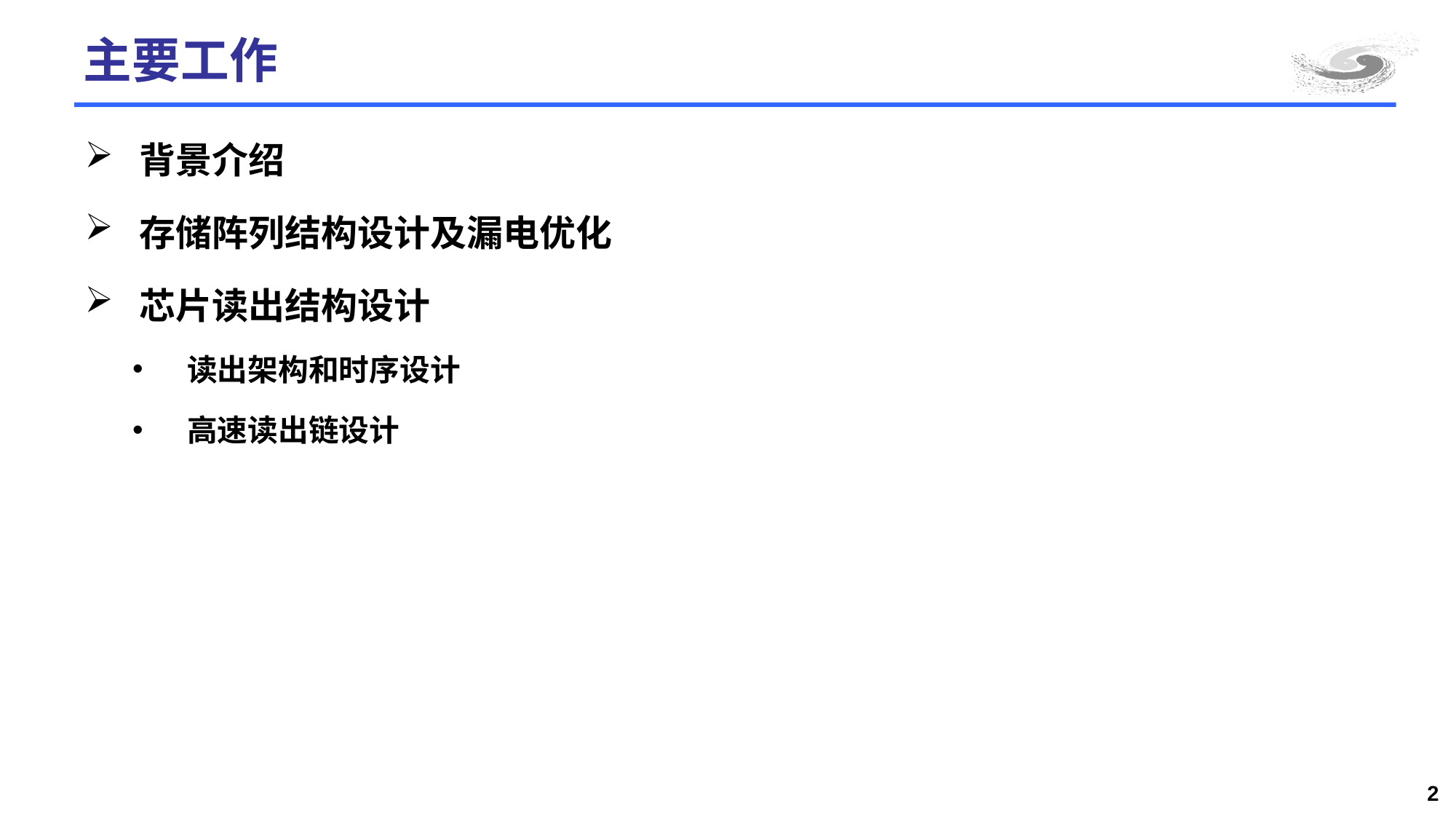

# 主要工作
背景介绍
存储阵列结构设计及漏电优化
芯片读出结构设计
读出架构和时序设计
高速读出链设计

2